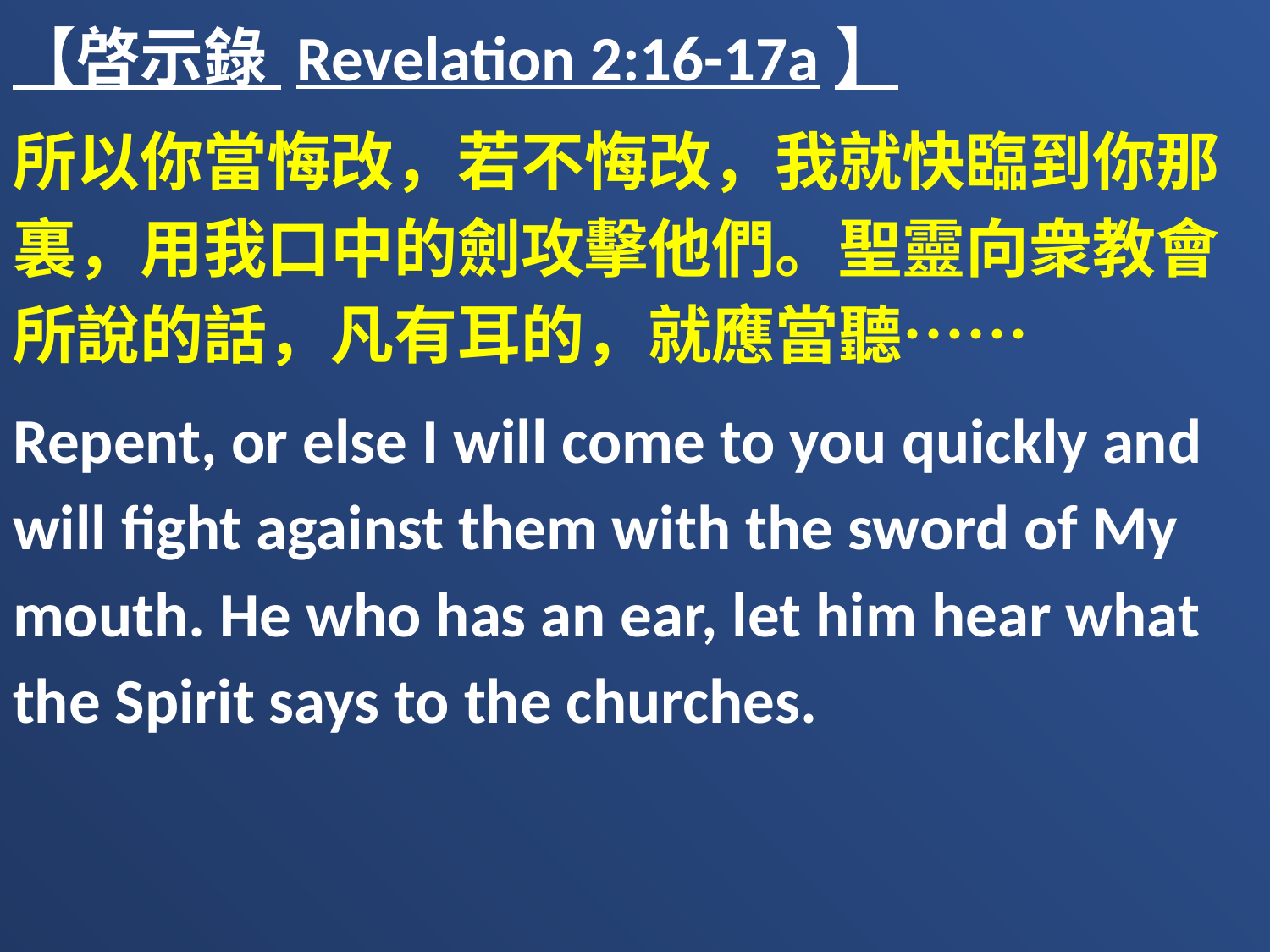

【啓示錄 Revelation 2:16-17a】
所以你當悔改，若不悔改，我就快臨到你那裏，用我口中的劍攻擊他們。聖靈向衆教會所說的話，凡有耳的，就應當聽……
Repent, or else I will come to you quickly and will fight against them with the sword of My mouth. He who has an ear, let him hear what the Spirit says to the churches.